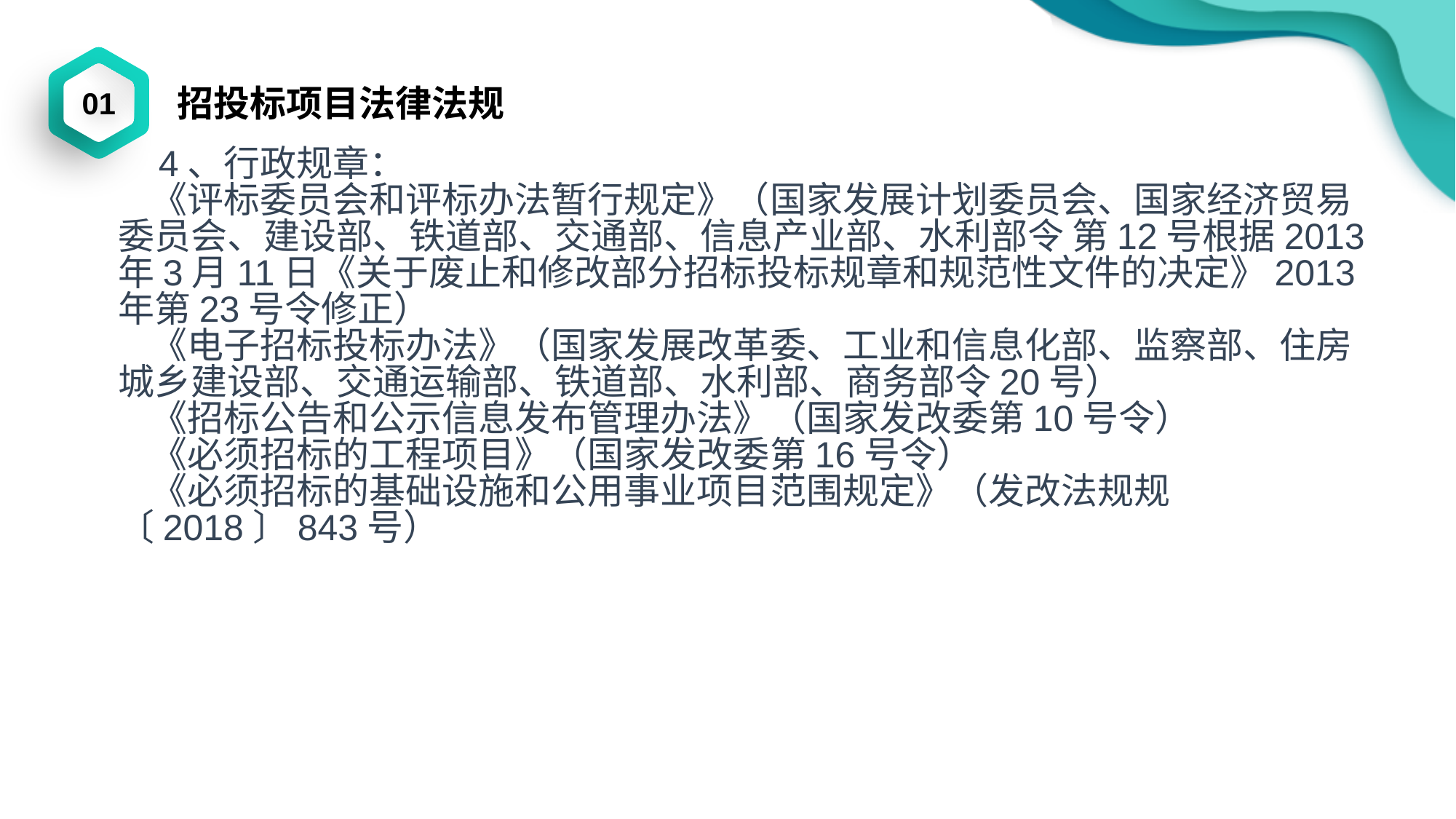

01
招投标项目法律法规
    4、行政规章：
   《评标委员会和评标办法暂行规定》（国家发展计划委员会、国家经济贸易委员会、建设部、铁道部、交通部、信息产业部、水利部令 第12号根据2013年3月11日《关于废止和修改部分招标投标规章和规范性文件的决定》2013年第23号令修正）
   《电子招标投标办法》（国家发展改革委、工业和信息化部、监察部、住房城乡建设部、交通运输部、铁道部、水利部、商务部令20号）
   《招标公告和公示信息发布管理办法》（国家发改委第10号令）
   《必须招标的工程项目》（国家发改委第16号令）
   《必须招标的基础设施和公用事业项目范围规定》（发改法规规〔2018〕843号）